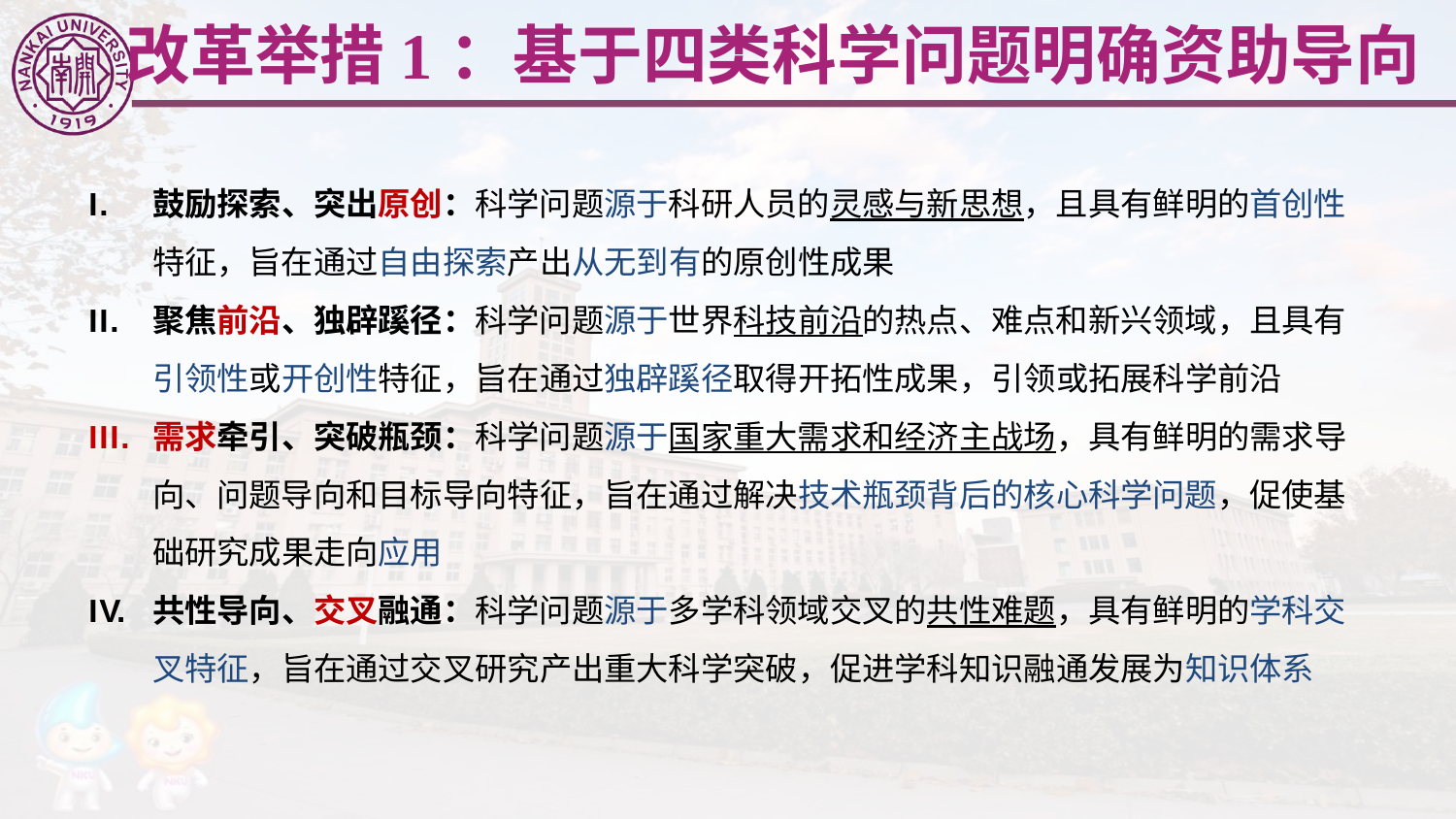

改革举措1：基于四类科学问题明确资助导向
鼓励探索、突出原创：科学问题源于科研人员的灵感与新思想，且具有鲜明的首创性特征，旨在通过自由探索产出从无到有的原创性成果
聚焦前沿、独辟蹊径：科学问题源于世界科技前沿的热点、难点和新兴领域，且具有引领性或开创性特征，旨在通过独辟蹊径取得开拓性成果，引领或拓展科学前沿
需求牵引、突破瓶颈：科学问题源于国家重大需求和经济主战场，具有鲜明的需求导向、问题导向和目标导向特征，旨在通过解决技术瓶颈背后的核心科学问题，促使基础研究成果走向应用
共性导向、交叉融通：科学问题源于多学科领域交叉的共性难题，具有鲜明的学科交叉特征，旨在通过交叉研究产出重大科学突破，促进学科知识融通发展为知识体系